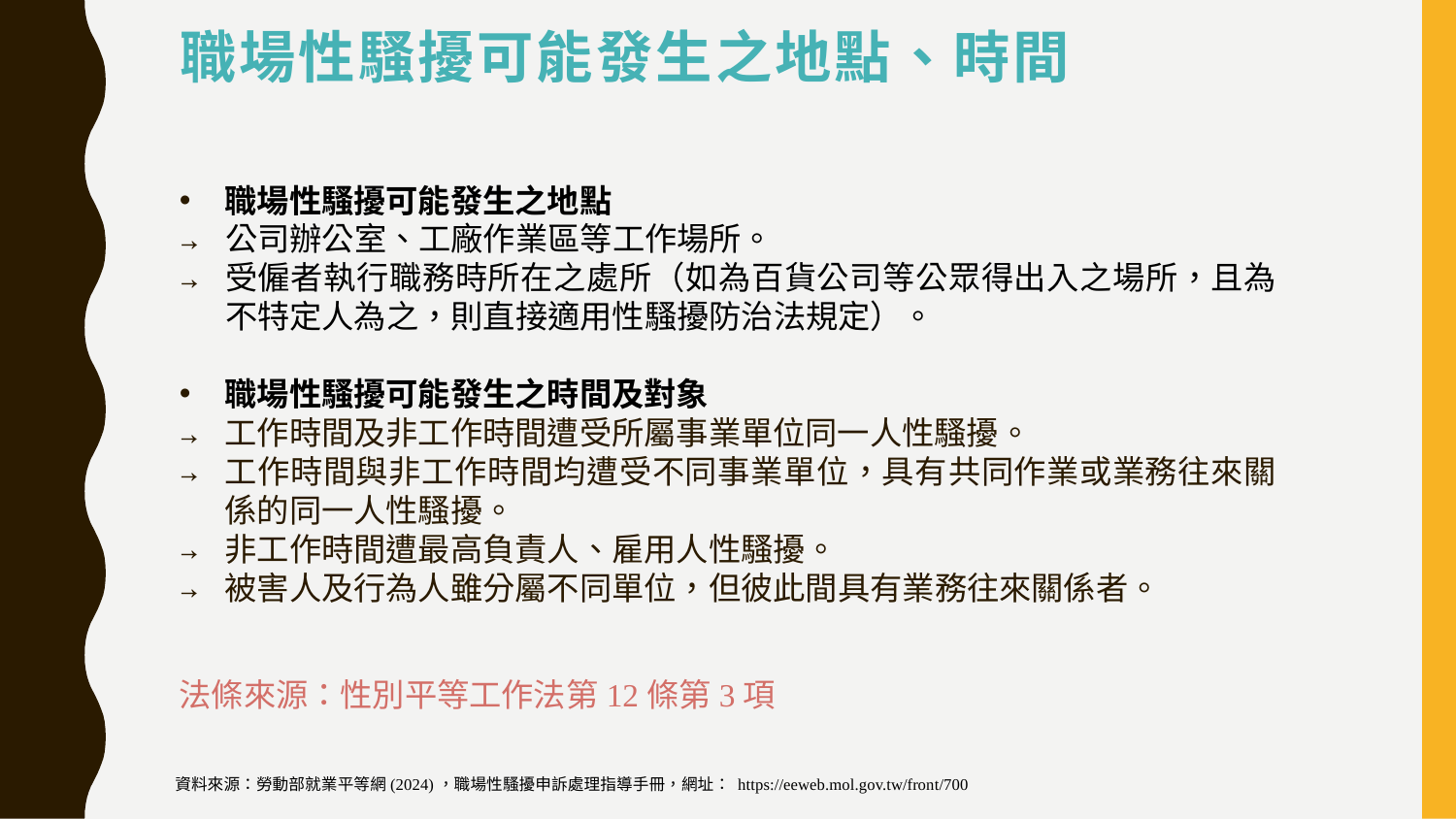

# 職場性騷擾可能發生之地點、時間
職場性騷擾可能發生之地點
公司辦公室、工廠作業區等工作場所。
受僱者執行職務時所在之處所（如為百貨公司等公眾得出入之場所，且為不特定人為之，則直接適用性騷擾防治法規定）。

職場性騷擾可能發生之時間及對象
工作時間及非工作時間遭受所屬事業單位同一人性騷擾。
工作時間與非工作時間均遭受不同事業單位，具有共同作業或業務往來關係的同一人性騷擾。
非工作時間遭最高負責人、雇用人性騷擾。
被害人及行為人雖分屬不同單位，但彼此間具有業務往來關係者。

法條來源：性別平等工作法第12條第3項
資料來源：勞動部就業平等網(2024)，職場性騷擾申訴處理指導手冊，網址： https://eeweb.mol.gov.tw/front/700